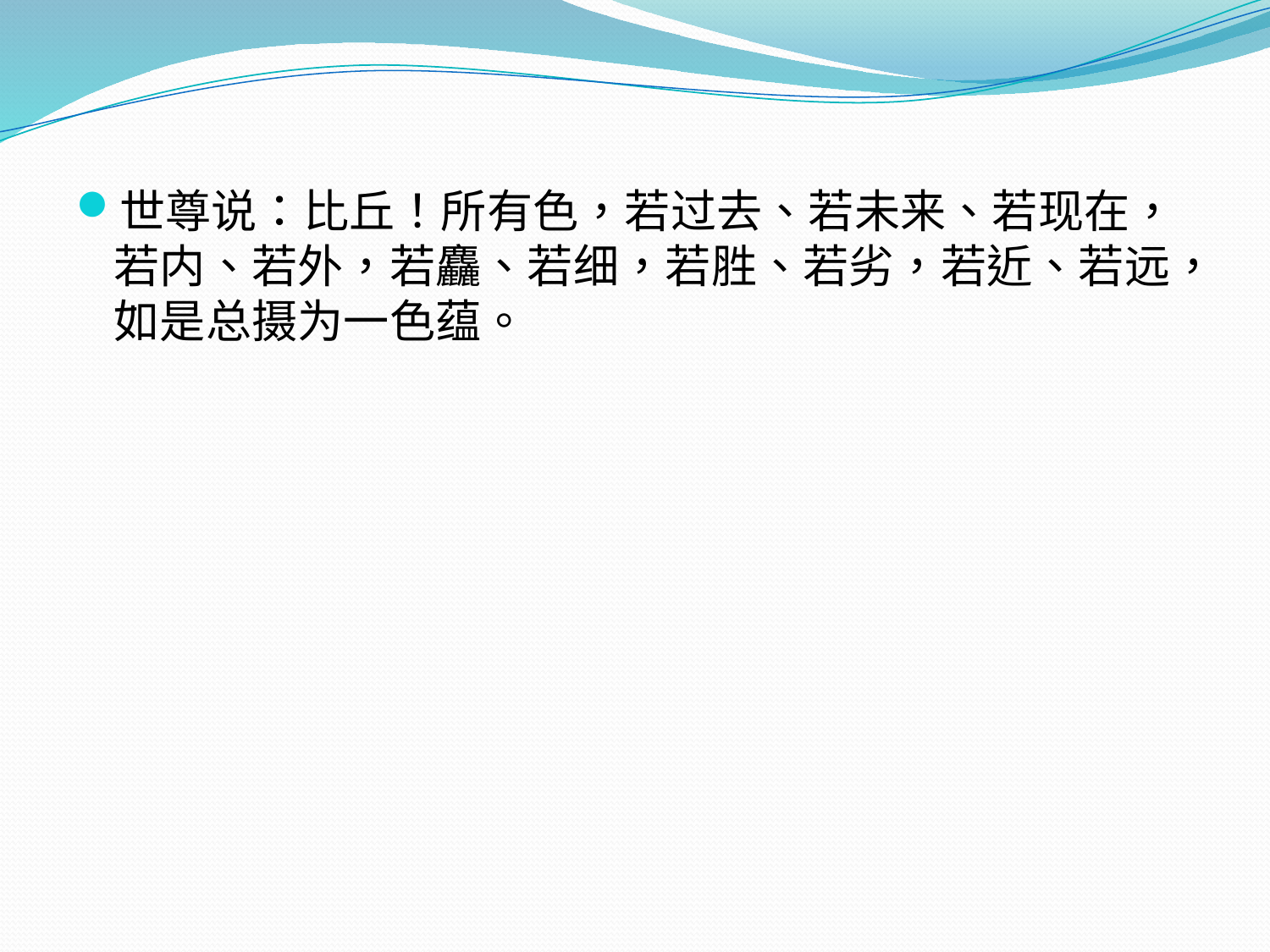

世尊说：比丘！所有色，若过去、若未来、若现在，若内、若外，若麤、若细，若胜、若劣，若近、若远，如是总摄为一色蕴。